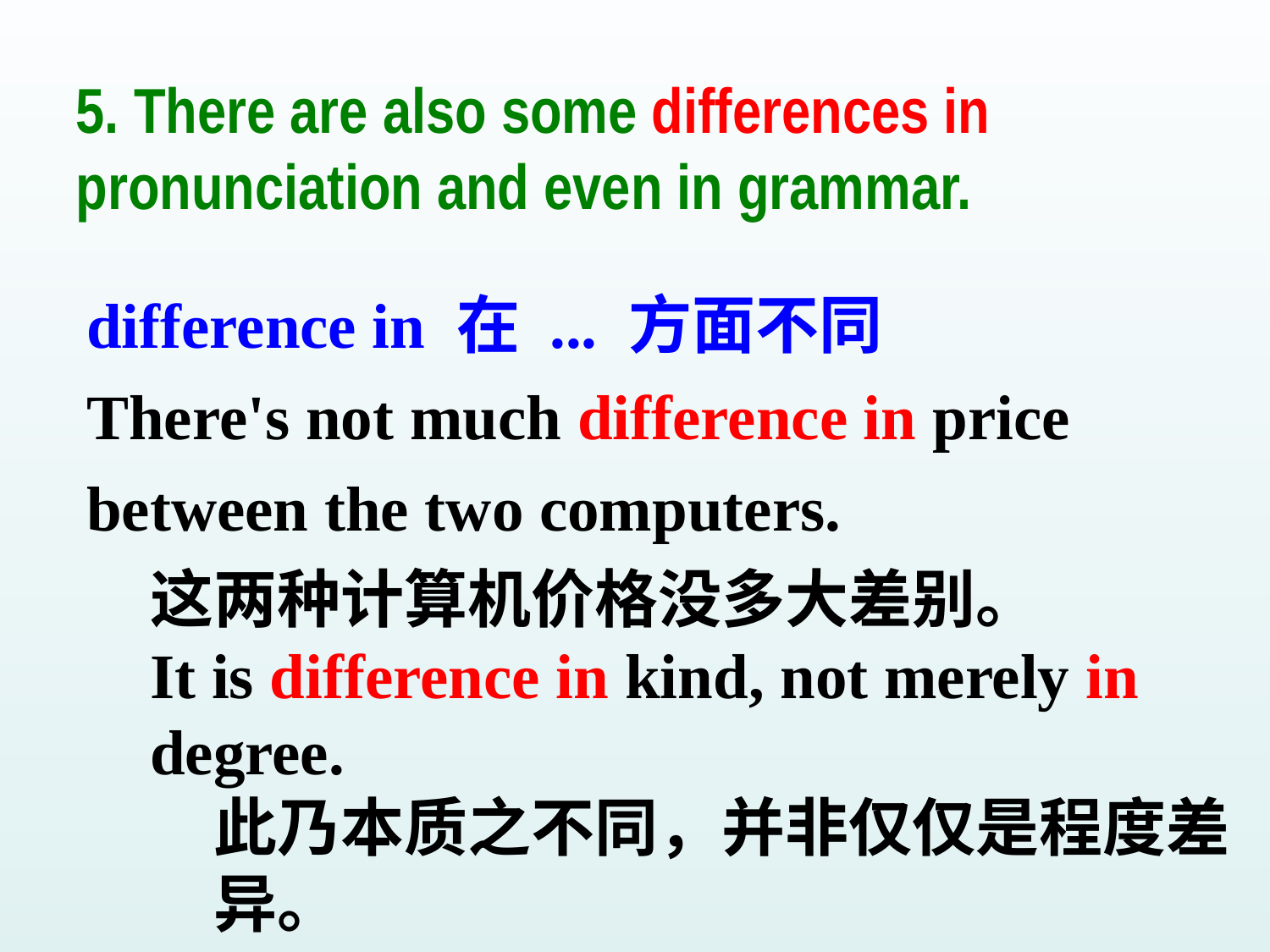

5. There are also some differences in pronunciation and even in grammar.
difference in 在 ... 方面不同
There's not much difference in price between the two computers.
这两种计算机价格没多大差别。
It is difference in kind, not merely in degree.
此乃本质之不同，并非仅仅是程度差异。